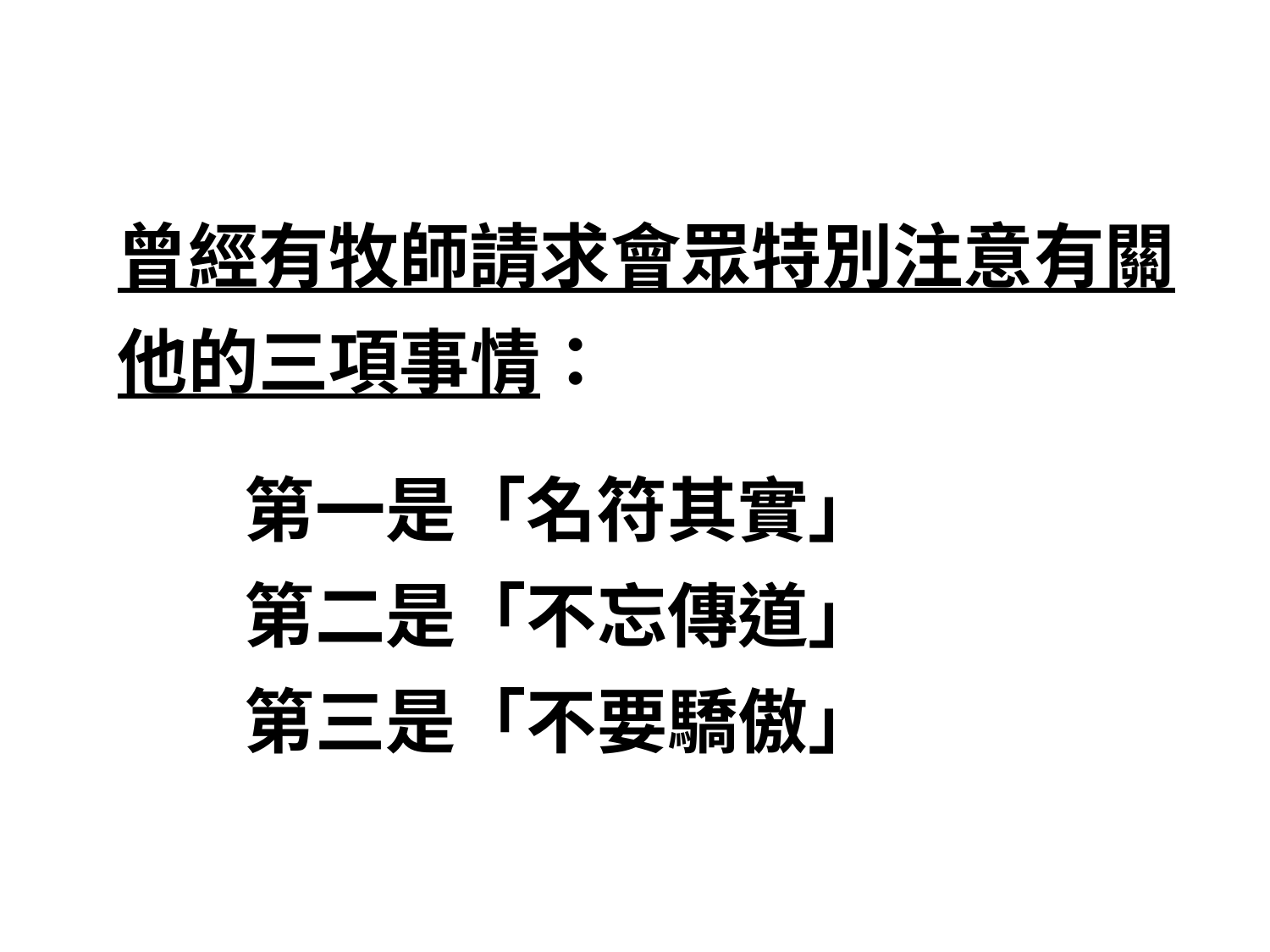

曾經有牧師請求會眾特別注意有關他的三項事情：

	第一是「名符其實」
	第二是「不忘傳道」
	第三是「不要驕傲」